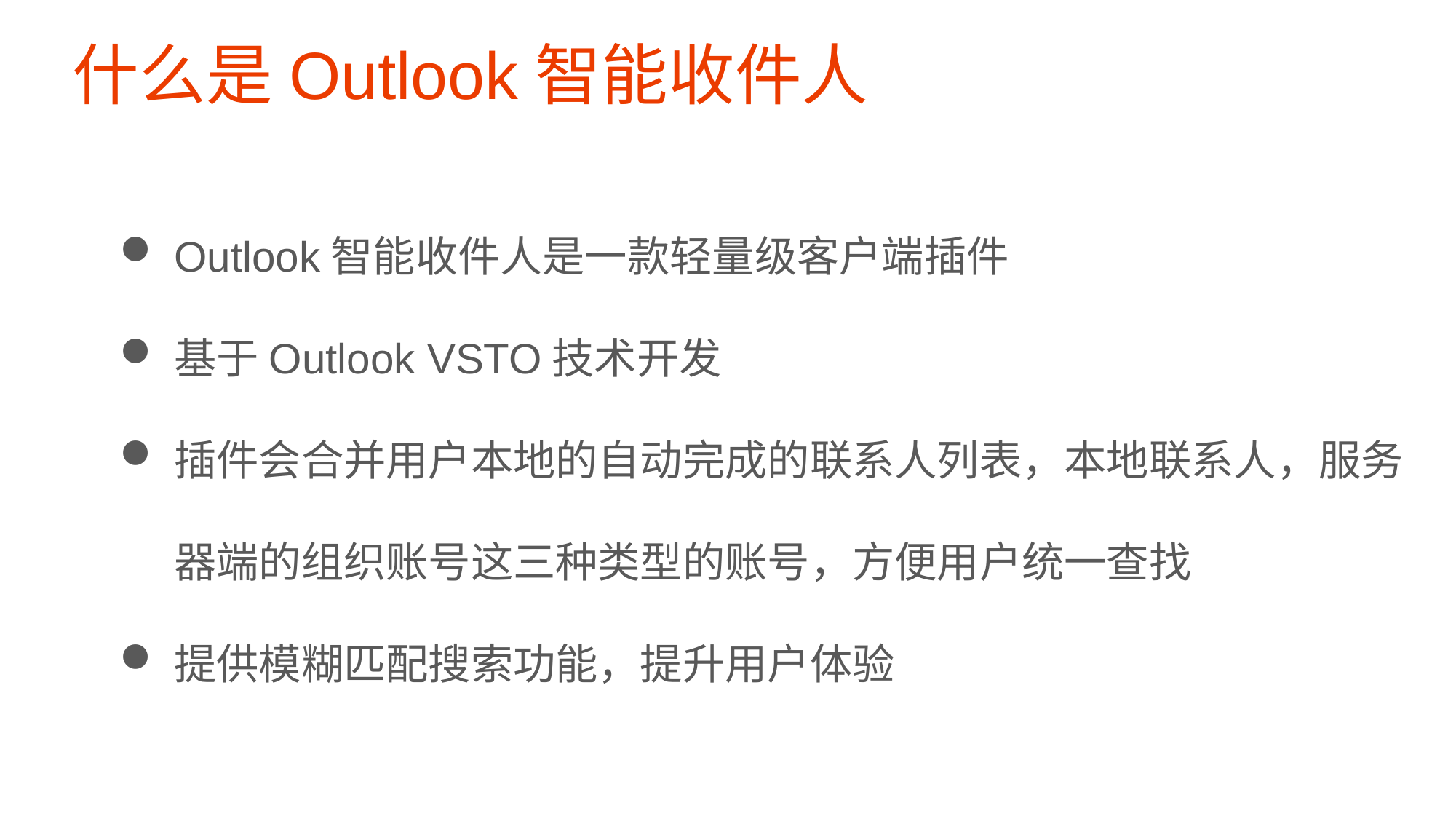

什么是Outlook智能收件人
Outlook智能收件人是一款轻量级客户端插件
基于Outlook VSTO技术开发
插件会合并用户本地的自动完成的联系人列表，本地联系人，服务器端的组织账号这三种类型的账号，方便用户统一查找
提供模糊匹配搜索功能，提升用户体验